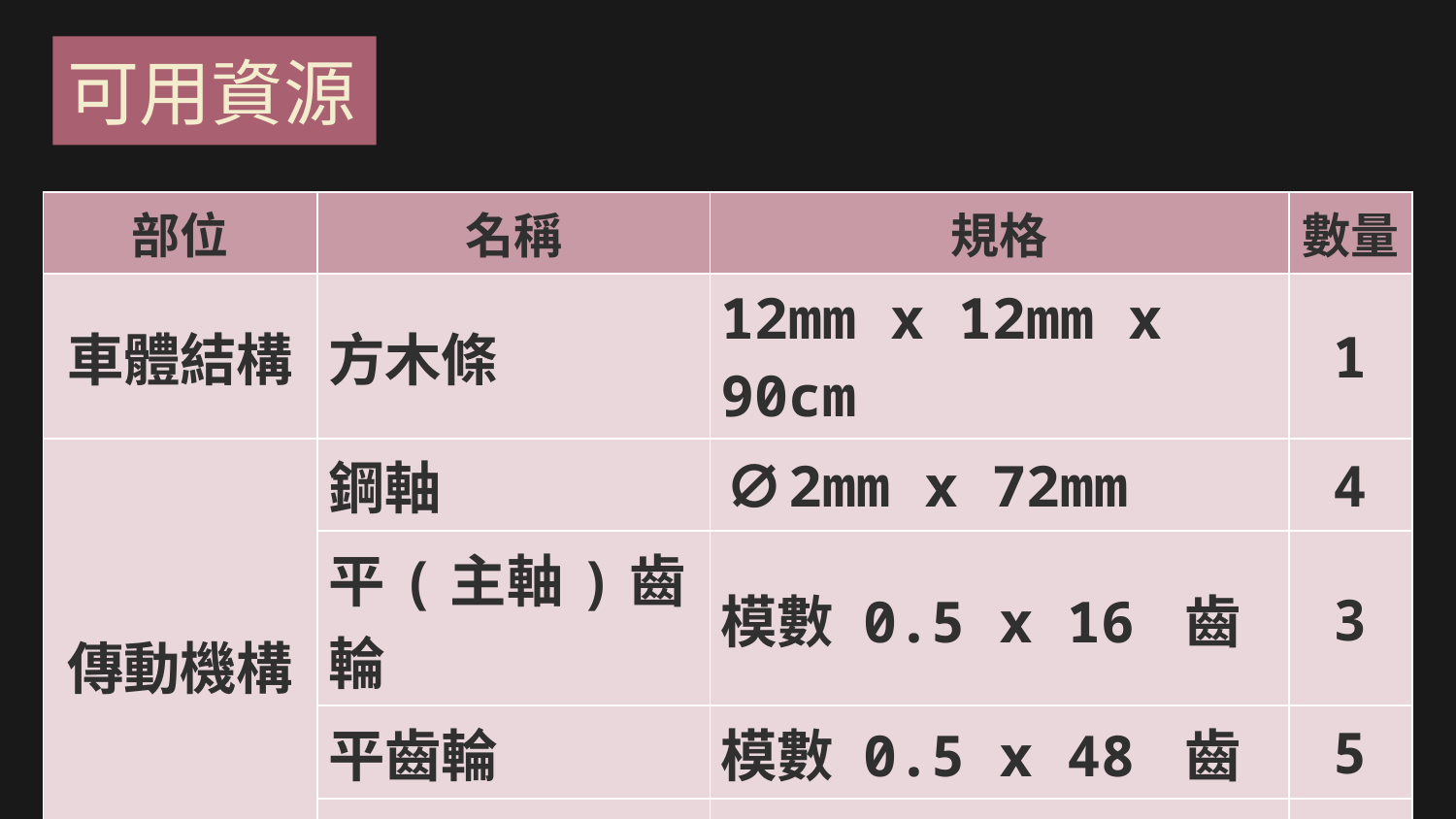

# 可用資源
| 部位 | 名稱 | 規格 | 數量 |
| --- | --- | --- | --- |
| 車體結構 | 方木條 | 12mm x 12mm x 90cm | 1 |
| 傳動機構 | 鋼軸 | ∅2mm x 72mm | 4 |
|  | 平(主軸)齒輪 | 模數 0.5 x 16 齒 | 3 |
|  | 平齒輪 | 模數 0.5 x 48 齒 | 5 |
|  | 冠狀齒輪 | 模數 0.5 x 36 齒 | 2 |
| 扇葉 |  | 不可太軟或太薄 | 1 |